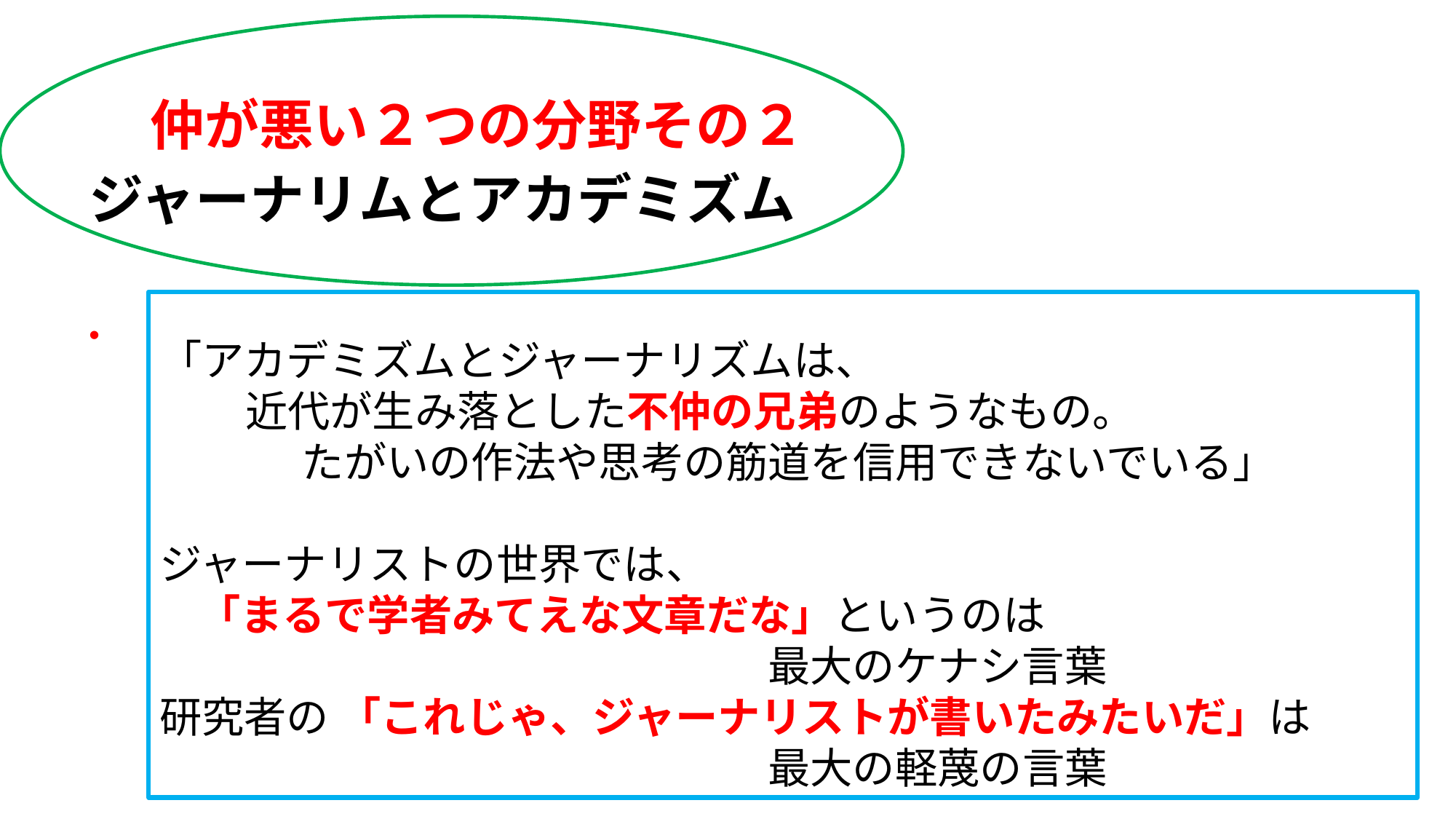

仲が悪い２つの分野その２
ジャーナリムとアカデミズム

「アカデミズムとジャーナリズムは、
        近代が生み落とした不仲の兄弟のようなもの。
              たがいの作法や思考の筋道を信用できないでいる」
ジャーナリストの世界では、
   「まるで学者みてえな文章だな」というのは
     　　　　　　　　　　　　　最大のケナシ言葉
研究者の 「これじゃ、ジャーナリストが書いたみたいだ」は
    　　　　　　　　　　　　　 最大の軽蔑の言葉